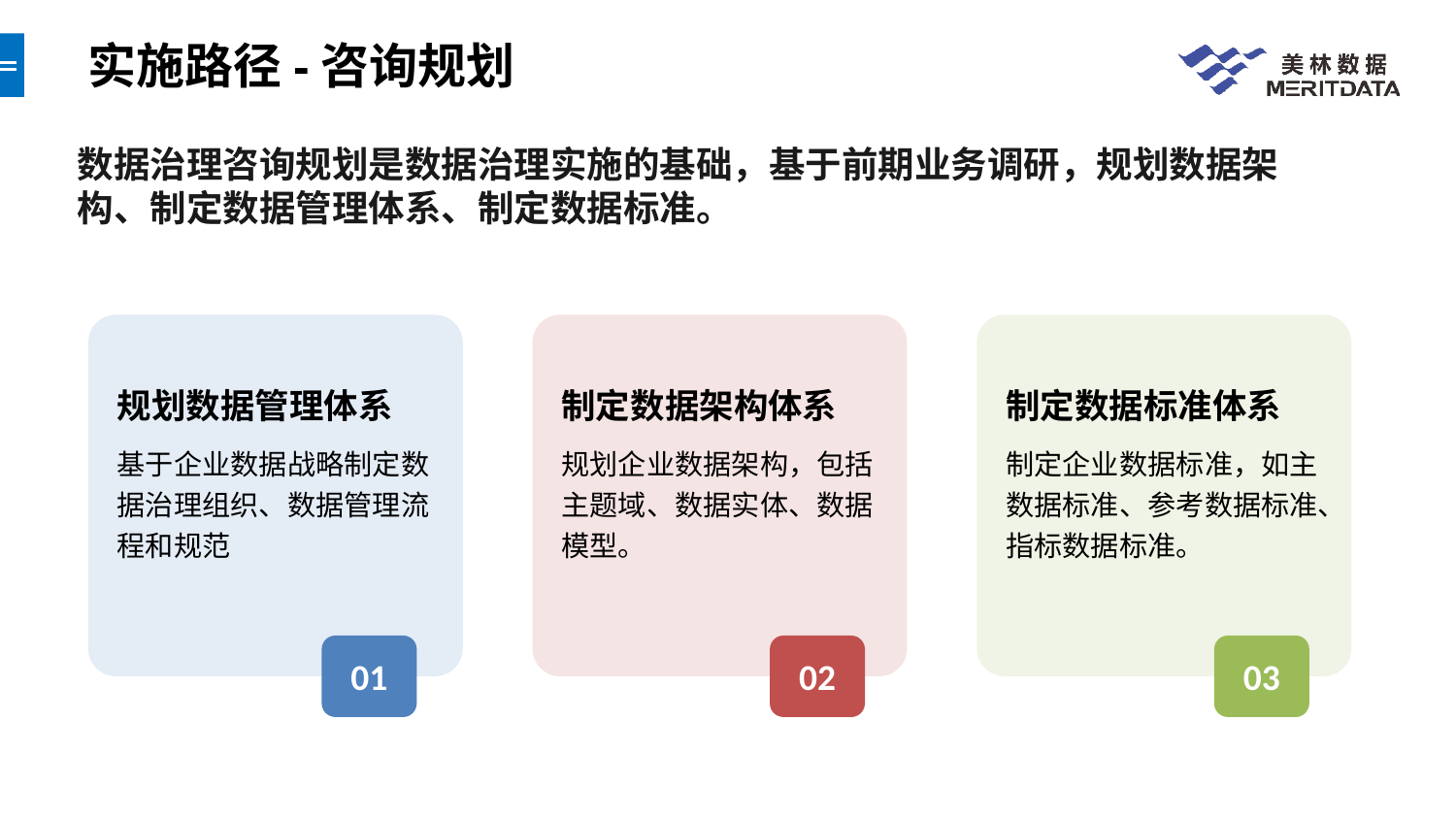

实施路径-咨询规划
数据治理咨询规划是数据治理实施的基础，基于前期业务调研，规划数据架构、制定数据管理体系、制定数据标准。

规划数据管理体系
基于企业数据战略制定数据治理组织、数据管理流程和规范
01

制定数据架构体系
规划企业数据架构，包括主题域、数据实体、数据模型。
02

制定数据标准体系
制定企业数据标准，如主数据标准、参考数据标准、指标数据标准。
03